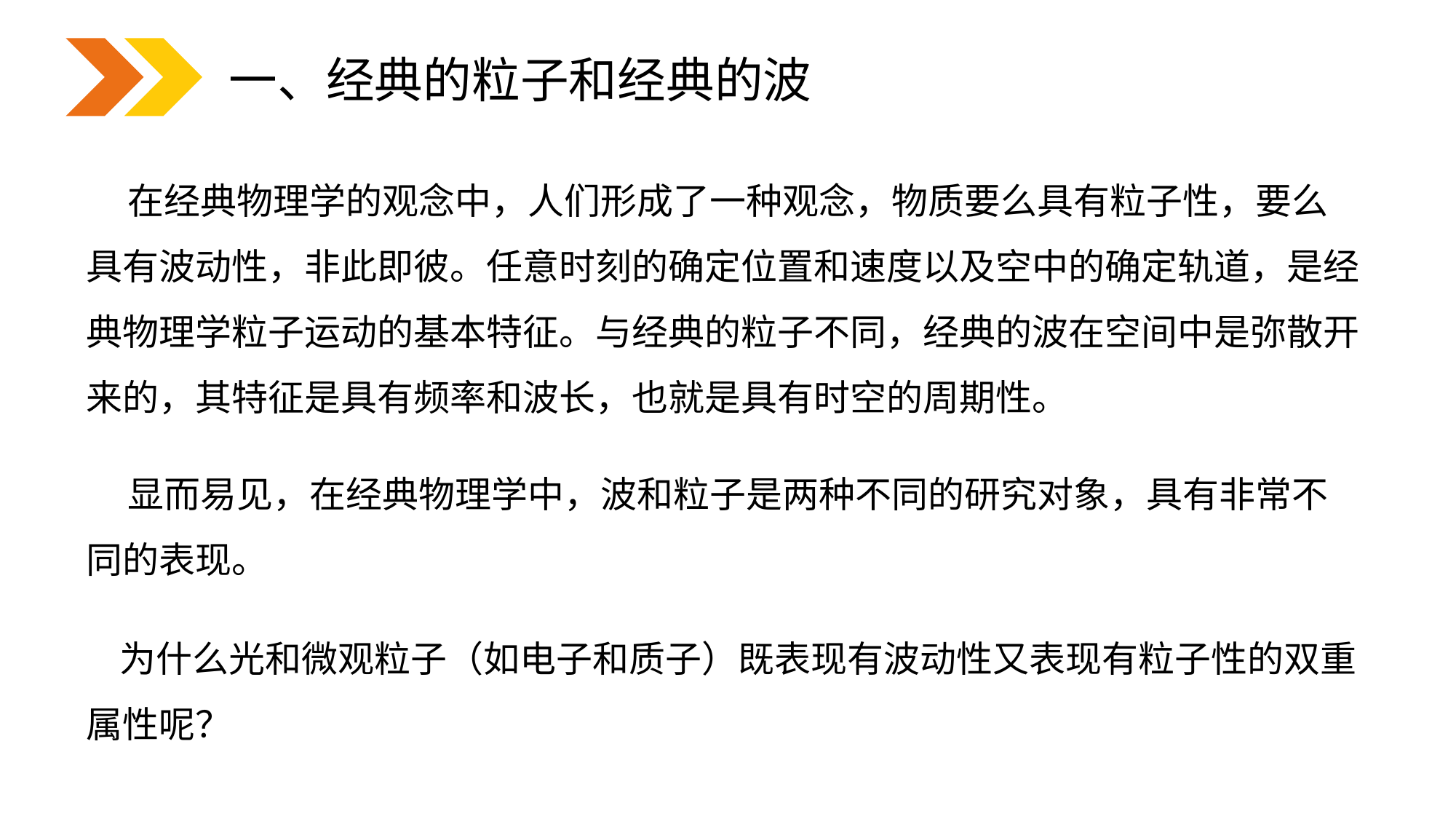

一、经典的粒子和经典的波
    在经典物理学的观念中，人们形成了一种观念，物质要么具有粒子性，要么具有波动性，非此即彼。任意时刻的确定位置和速度以及空中的确定轨道，是经典物理学粒子运动的基本特征。与经典的粒子不同，经典的波在空间中是弥散开来的，其特征是具有频率和波长，也就是具有时空的周期性。
    显而易见，在经典物理学中，波和粒子是两种不同的研究对象，具有非常不同的表现。
   为什么光和微观粒子（如电子和质子）既表现有波动性又表现有粒子性的双重属性呢？